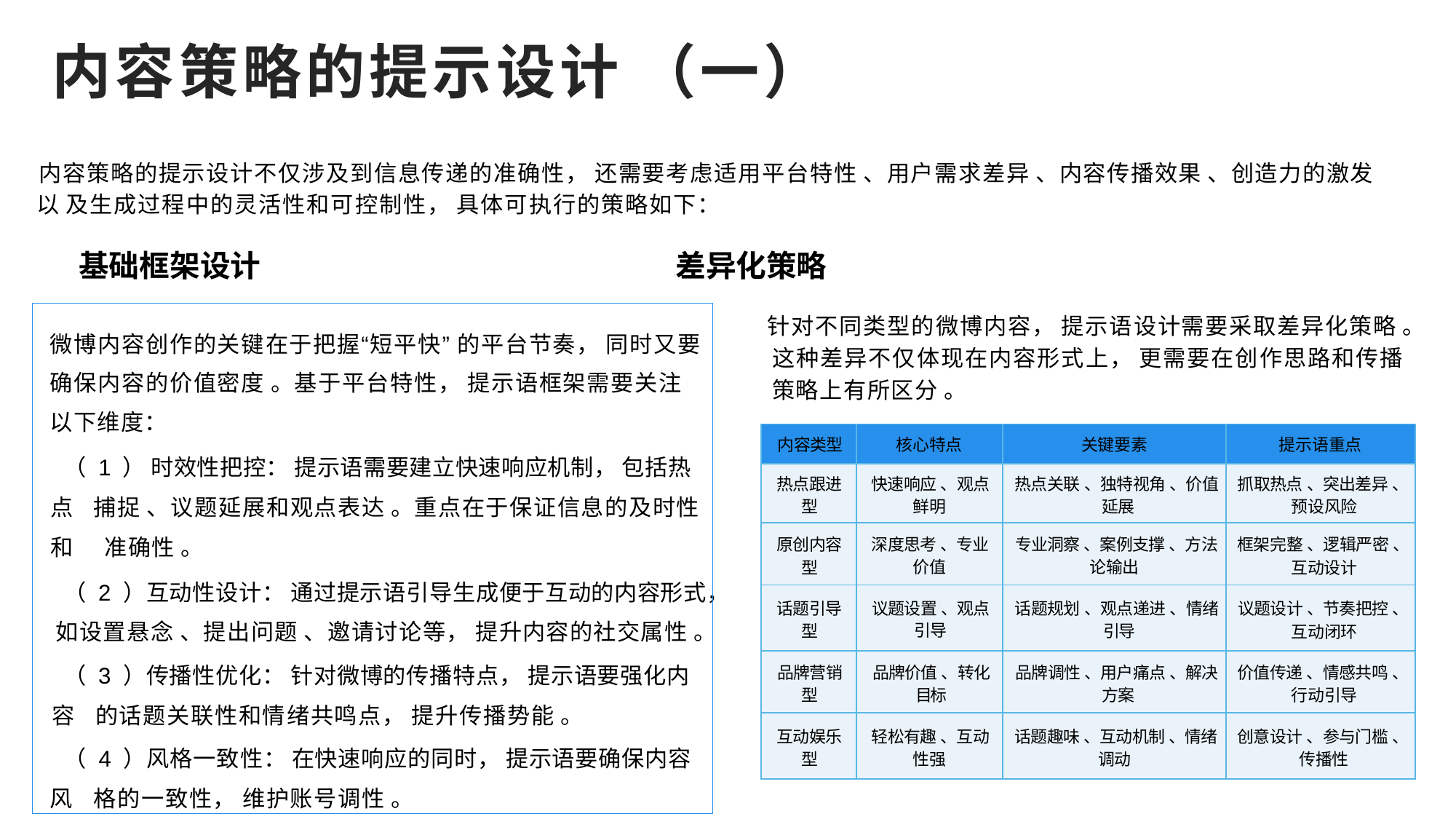

内容策略的提示设计 （一）

内容策略的提示设计不仅涉及到信息传递的准确性， 还需要考虑适用平台特性 、用户需求差异 、内容传播效果 、创造力的激发以 及生成过程中的灵活性和可控制性， 具体可执行的策略如下：

基础框架设计                                                            差异化策略
| 微博内容创作的关键在于把握“短平快” 的平台节奏， 同时又要 确保内容的价值密度 。基于平台特性， 提示语框架需要关注 以下维度： （ 1 ） 时效性把控： 提示语需要建立快速响应机制， 包括热点 捕捉 、议题延展和观点表达 。重点在于保证信息的及时性和 准确性 。 （ 2 ）互动性设计： 通过提示语引导生成便于互动的内容形式， 如设置悬念 、提出问题 、邀请讨论等， 提升内容的社交属性 。 （ 3 ）传播性优化： 针对微博的传播特点， 提示语要强化内容 的话题关联性和情绪共鸣点， 提升传播势能 。 （ 4 ）风格一致性： 在快速响应的同时， 提示语要确保内容风 格的一致性， 维护账号调性 。 |
| --- |
针对不同类型的微博内容， 提示语设计需要采取差异化策略 。 这种差异不仅体现在内容形式上， 更需要在创作思路和传播     策略上有所区分 。
| 内容类型 | 核心特点 | 关键要素 | 提示语重点 |
| --- | --- | --- | --- |
| 热点跟进 型 | 快速响应 、观点 鲜明 | 热点关联 、独特视角 、价值 延展 | 抓取热点 、突出差异 、 预设风险 |
| 原创内容 型 | 深度思考 、专业 价值 | 专业洞察 、案例支撑 、方法 论输出 | 框架完整 、逻辑严密 、 互动设计 |
| 话题引导 型 | 议题设置 、观点 引导 | 话题规划 、观点递进 、情绪 引导 | 议题设计 、节奏把控 、 互动闭环 |
| 品牌营销 型 | 品牌价值 、转化 目标 | 品牌调性 、用户痛点 、解决 方案 | 价值传递 、情感共鸣 、 行动引导 |
| 互动娱乐 型 | 轻松有趣 、互动 性强 | 话题趣味 、互动机制 、情绪 调动 | 创意设计 、参与门槛 、 传播性 |